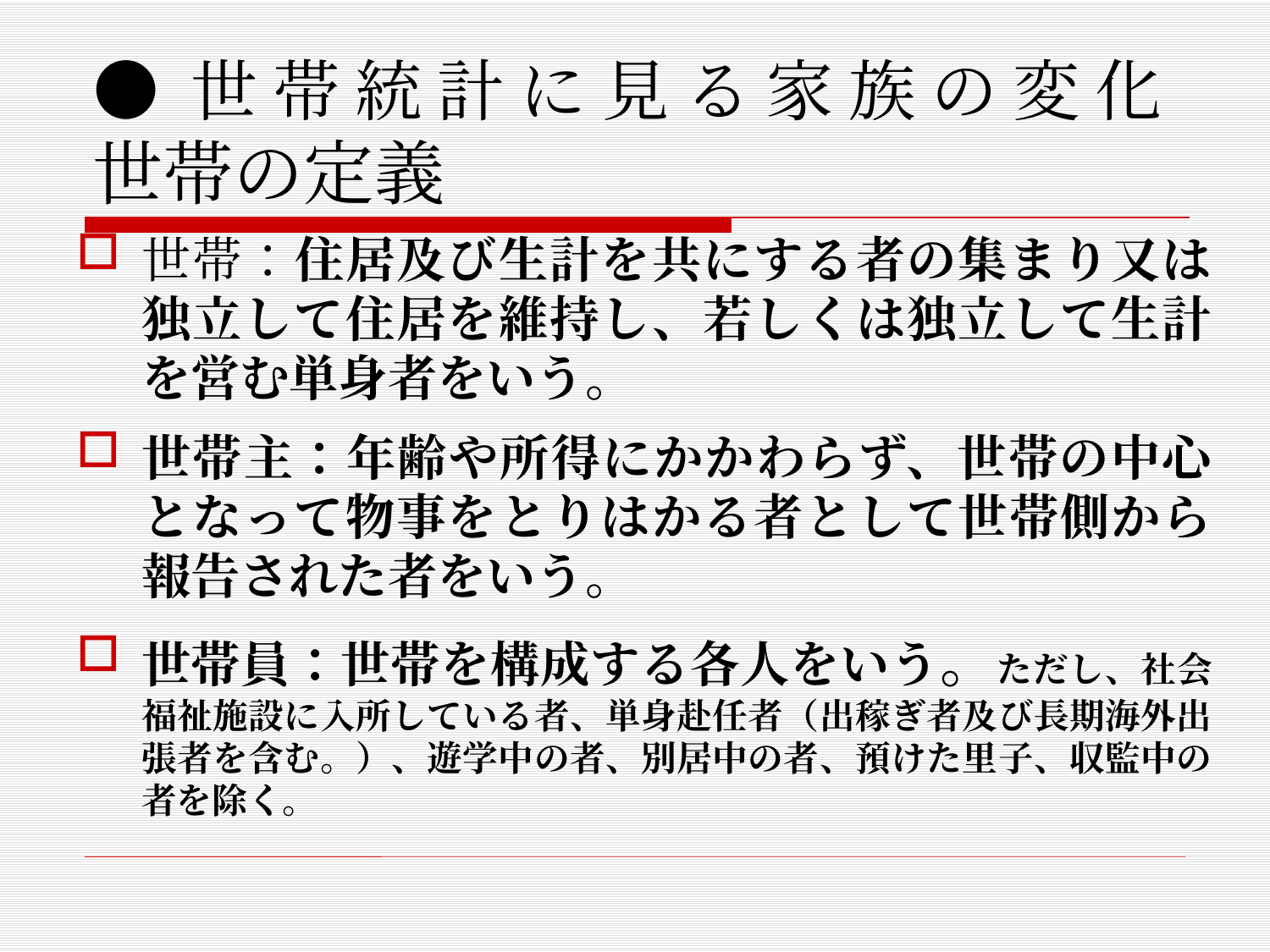

# ●世帯統計に見る家族の変化 世帯の定義
世帯：住居及び生計を共にする者の集まり又は独立して住居を維持し、若しくは独立して生計を営む単身者をいう。
世帯主：年齢や所得にかかわらず、世帯の中心となって物事をとりはかる者として世帯側から報告された者をいう。
世帯員：世帯を構成する各人をいう。ただし、社会福祉施設に入所している者、単身赴任者（出稼ぎ者及び長期海外出張者を含む。）、遊学中の者、別居中の者、預けた里子、収監中の者を除く。